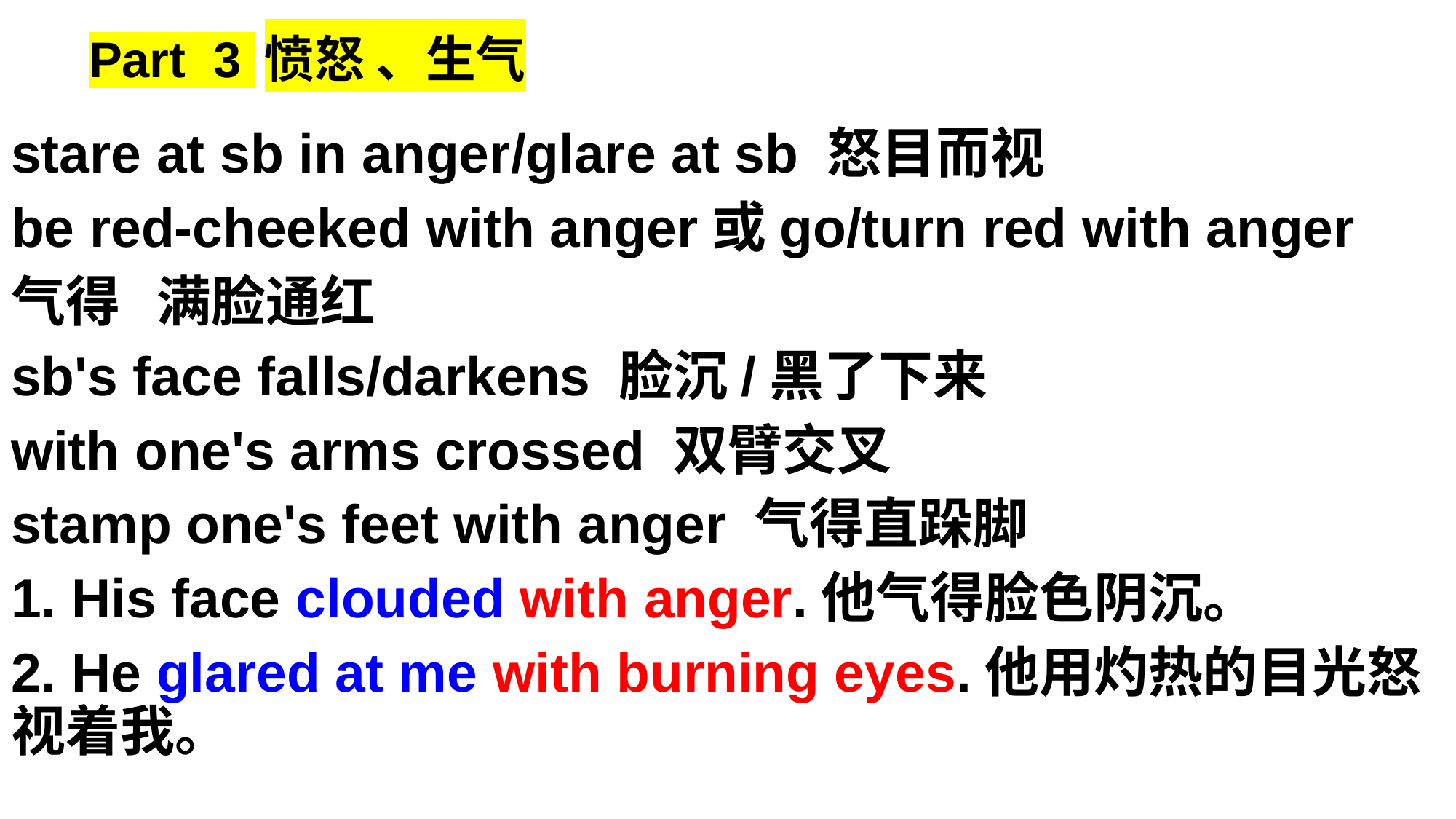

# Part  3 愤怒 、生气
stare at sb in anger/glare at sb 怒目而视
be red-cheeked with anger或go/turn red with anger
气得   满脸通红
sb's face falls/darkens 脸沉/黑了下来
with one's arms crossed 双臂交叉
stamp one's feet with anger 气得直跺脚
1. His face clouded with anger.他气得脸色阴沉。
2. He glared at me with burning eyes.他用灼热的目光怒视着我。